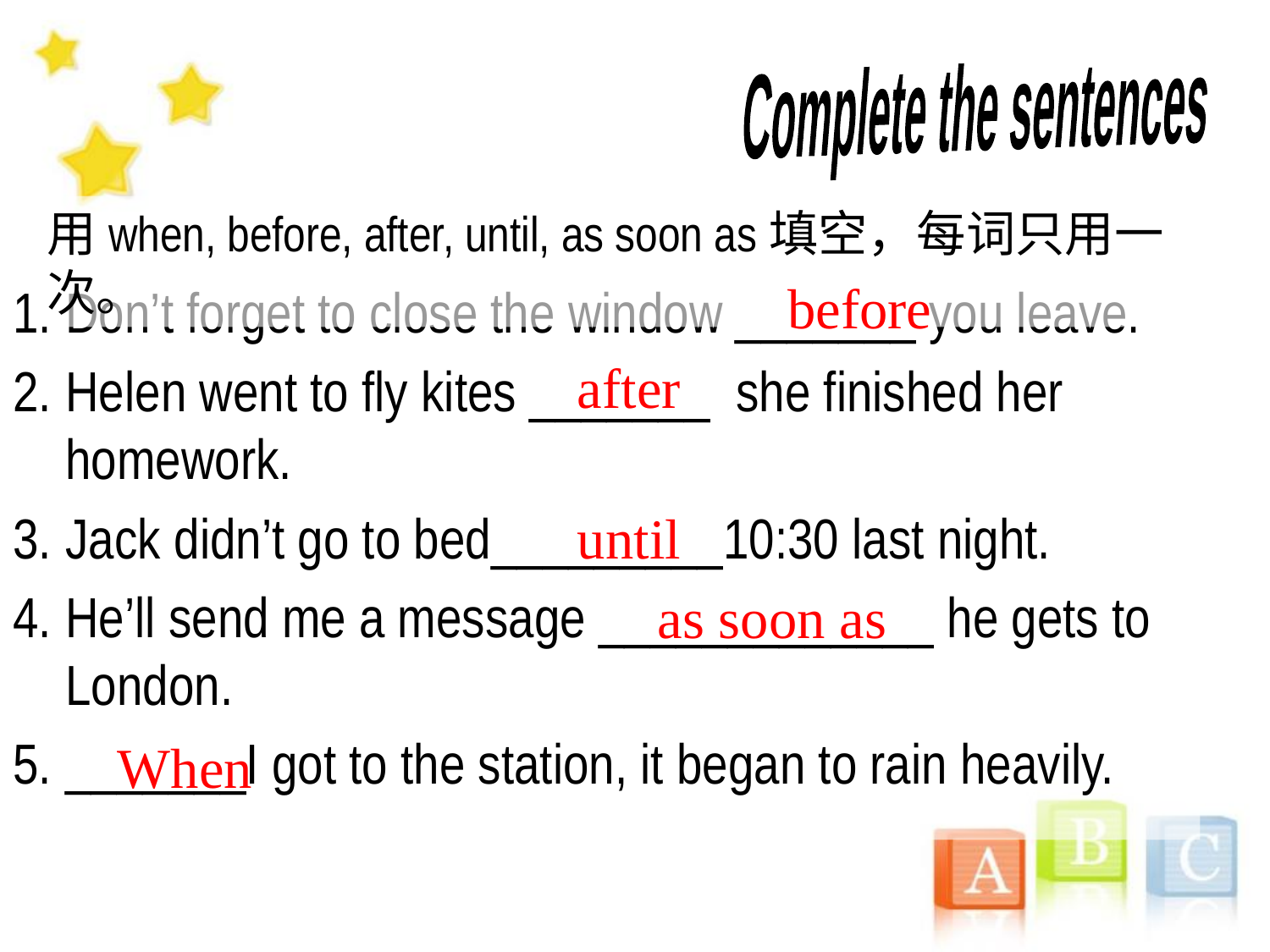

Complete the sentences
用when, before, after, until, as soon as填空，每词只用一次。
before
Don’t forget to close the window _______ you leave.
Helen went to fly kites _______  she finished her homework.
Jack didn’t go to bed_________10:30 last night.
He’ll send me a message _____________ he gets to London.
_______I got to the station, it began to rain heavily.
after
until
as soon as
When